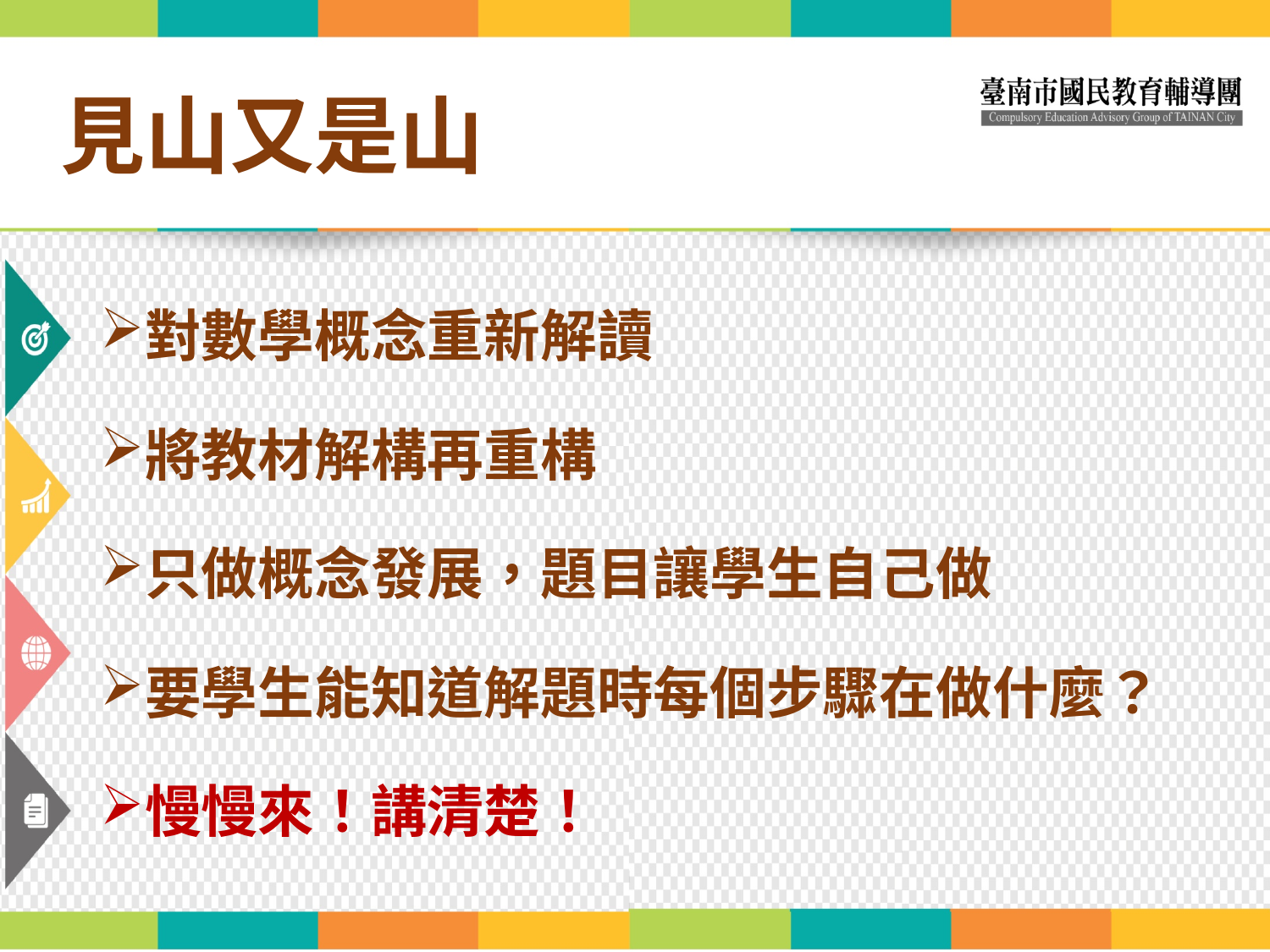

# 見山又是山
對數學概念重新解讀

將教材解構再重構

只做概念發展，題目讓學生自己做

要學生能知道解題時每個步驟在做什麼？

慢慢來！講清楚！